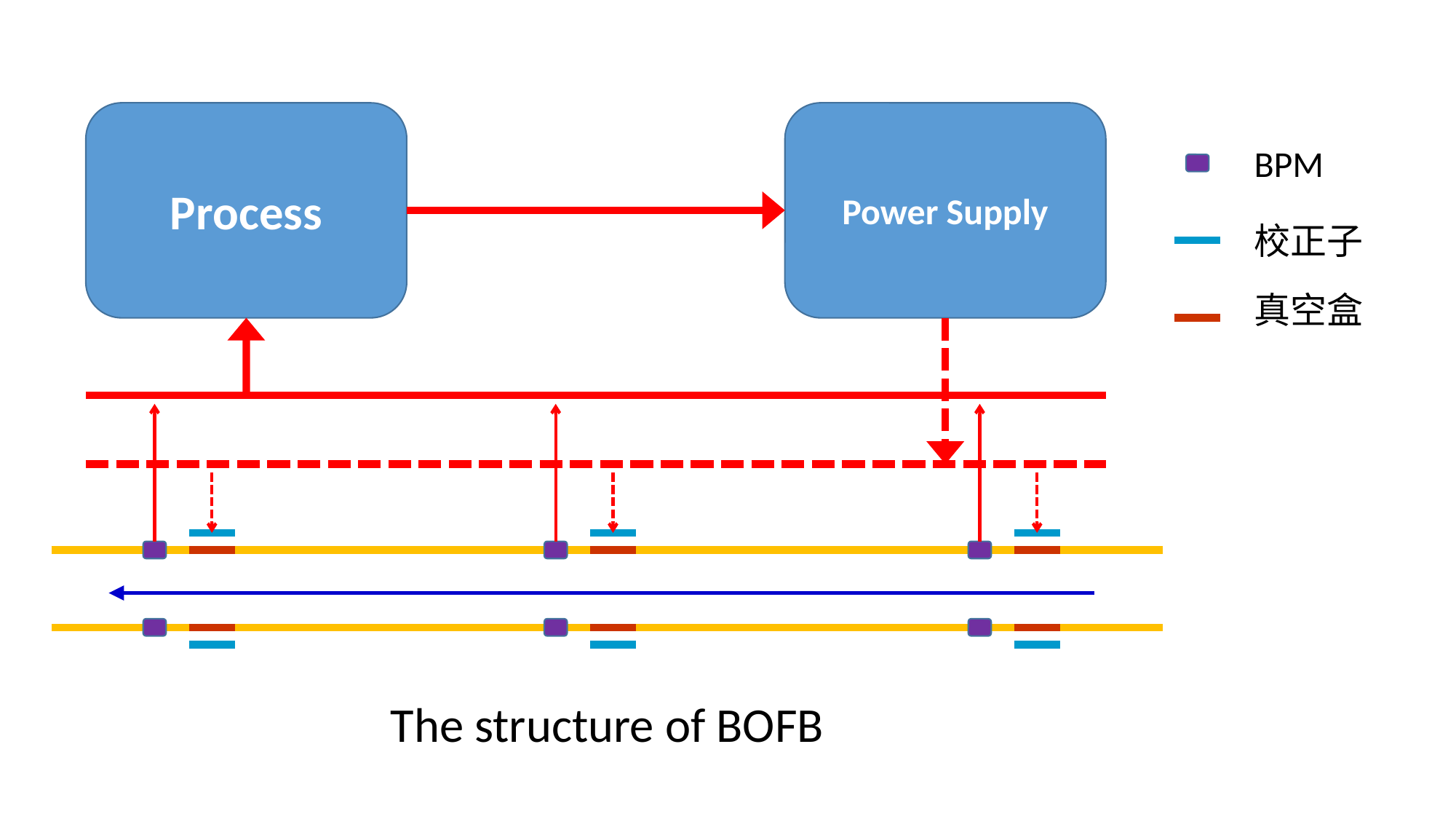

Process
Power Supply
BPM

校正子
真空盒

# The structure of BOFB